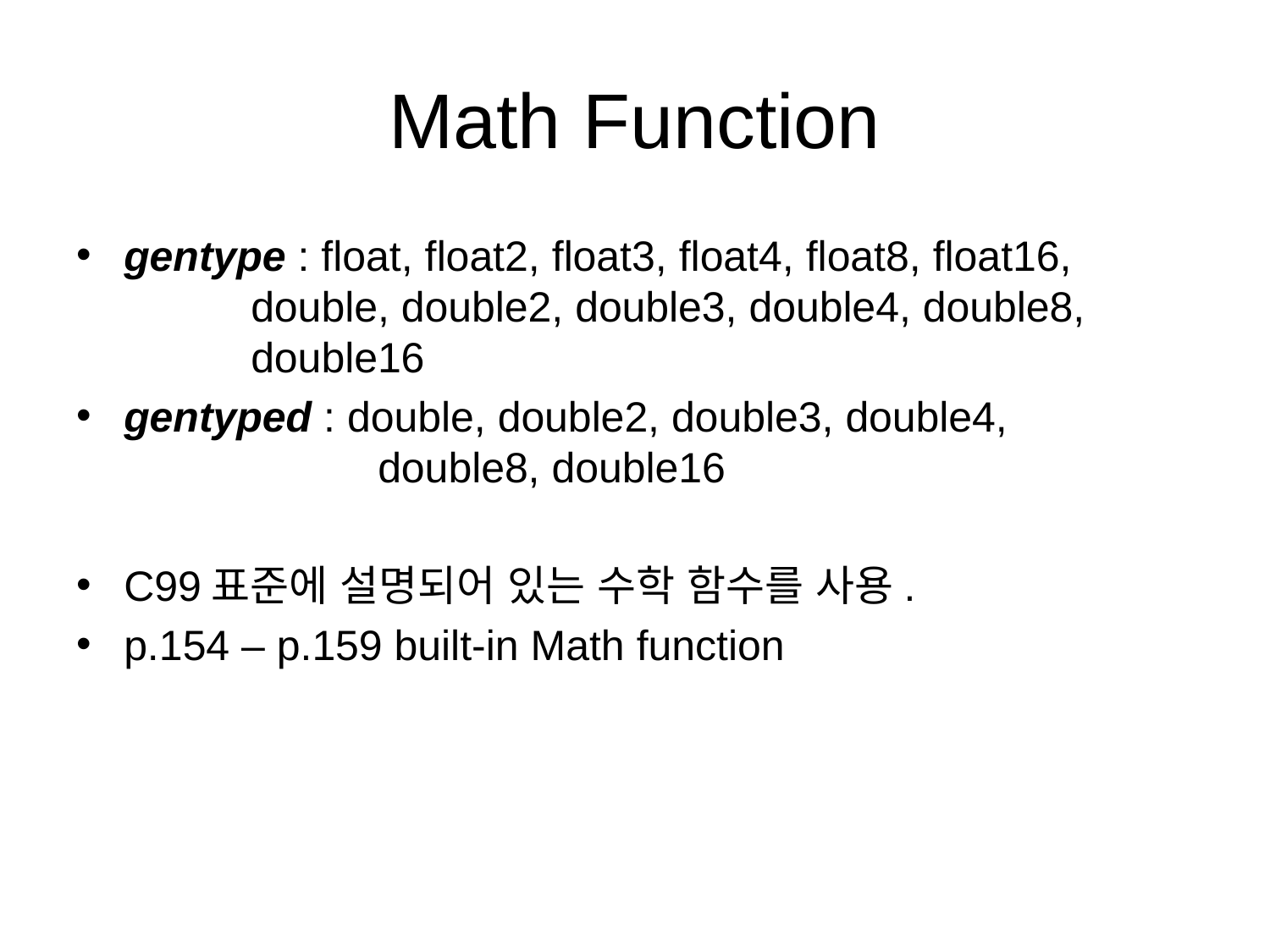

# Math Function
gentype : float, float2, float3, float4, float8, float16, 		double, double2, double3, double4, double8, 		double16
gentyped : double, double2, double3, double4, 			double8, double16

C99표준에 설명되어 있는 수학 함수를 사용.
p.154 – p.159 built-in Math function